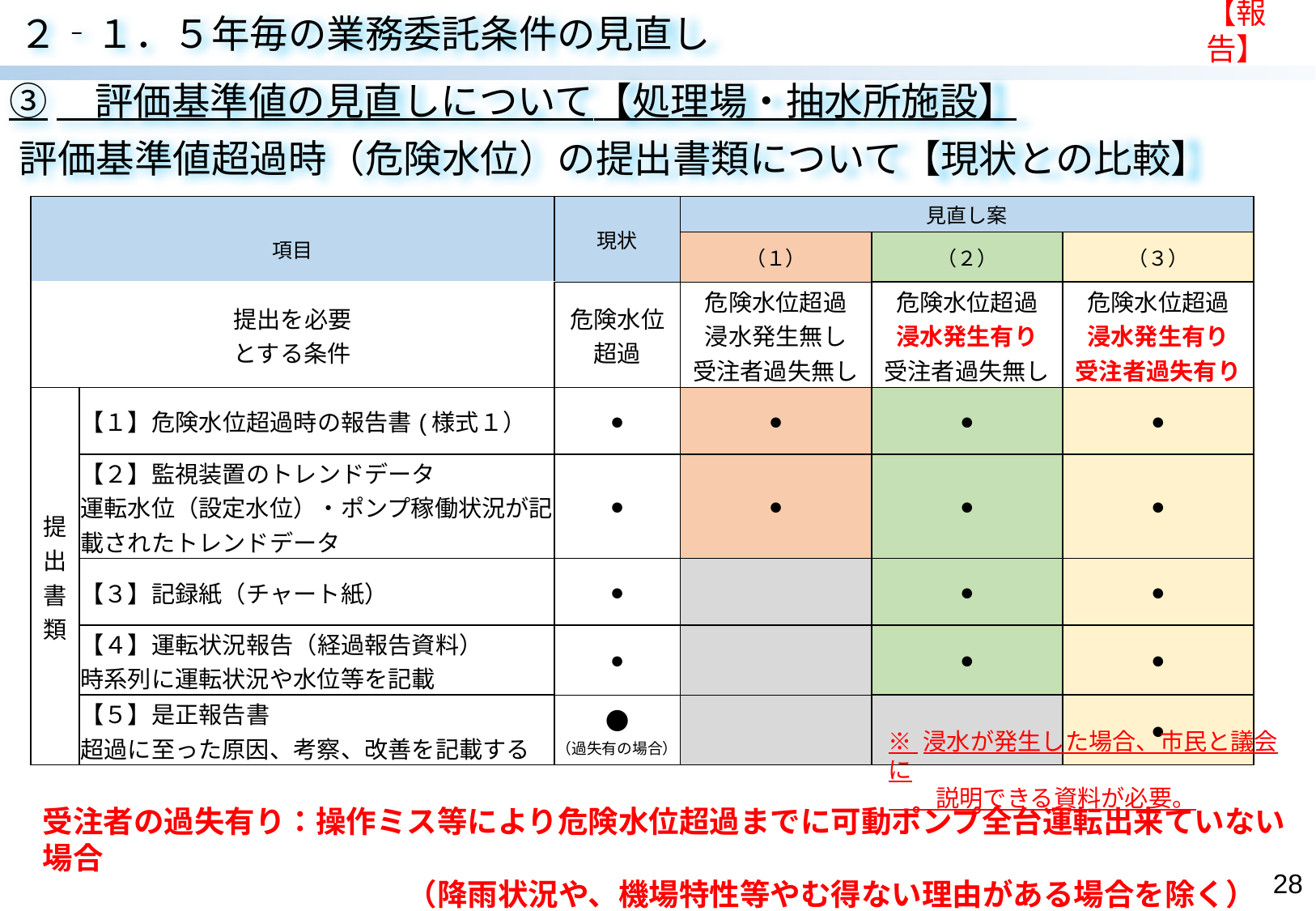

【報告】
２‐１．５年毎の業務委託条件の見直し
③　評価基準値の見直しについて【処理場・抽水所施設】
評価基準値超過時（危険水位）の提出書類について【現状との比較】

| 項目 |  | 現状 | 見直し案 |  |  |
| --- | --- | --- | --- | --- | --- |
|  |  |  | （１） | （２） | （３） |
| 提出を必要 とする条件 |  | 危険水位 超過 | 危険水位超過 浸水発生無し 受注者過失無し | 危険水位超過 浸水発生有り 受注者過失無し | 危険水位超過 浸水発生有り 受注者過失有り |
| 提出書類 | 【１】危険水位超過時の報告書(様式１） | ● | ● | ● | ● |
|  | 【２】監視装置のトレンドデータ 運転水位（設定水位）・ポンプ稼働状況が記載されたトレンドデータ | ● | ● | ● | ● |
|  | 【３】記録紙（チャート紙） | ● |  | ● | ● |
|  | 【４】運転状況報告（経過報告資料） 時系列に運転状況や水位等を記載 | ● |  | ● | ● |
|  | 【５】是正報告書 超過に至った原因、考察、改善を記載する | ● （過失有の場合） |  |  | ● |
※ 浸水が発生した場合、市民と議会に
　　説明できる資料が必要。
受注者の過失有り：操作ミス等により危険水位超過までに可動ポンプ全台運転出来ていない場合
　　　　　　　　　　　　（降雨状況や、機場特性等やむ得ない理由がある場合を除く）
28